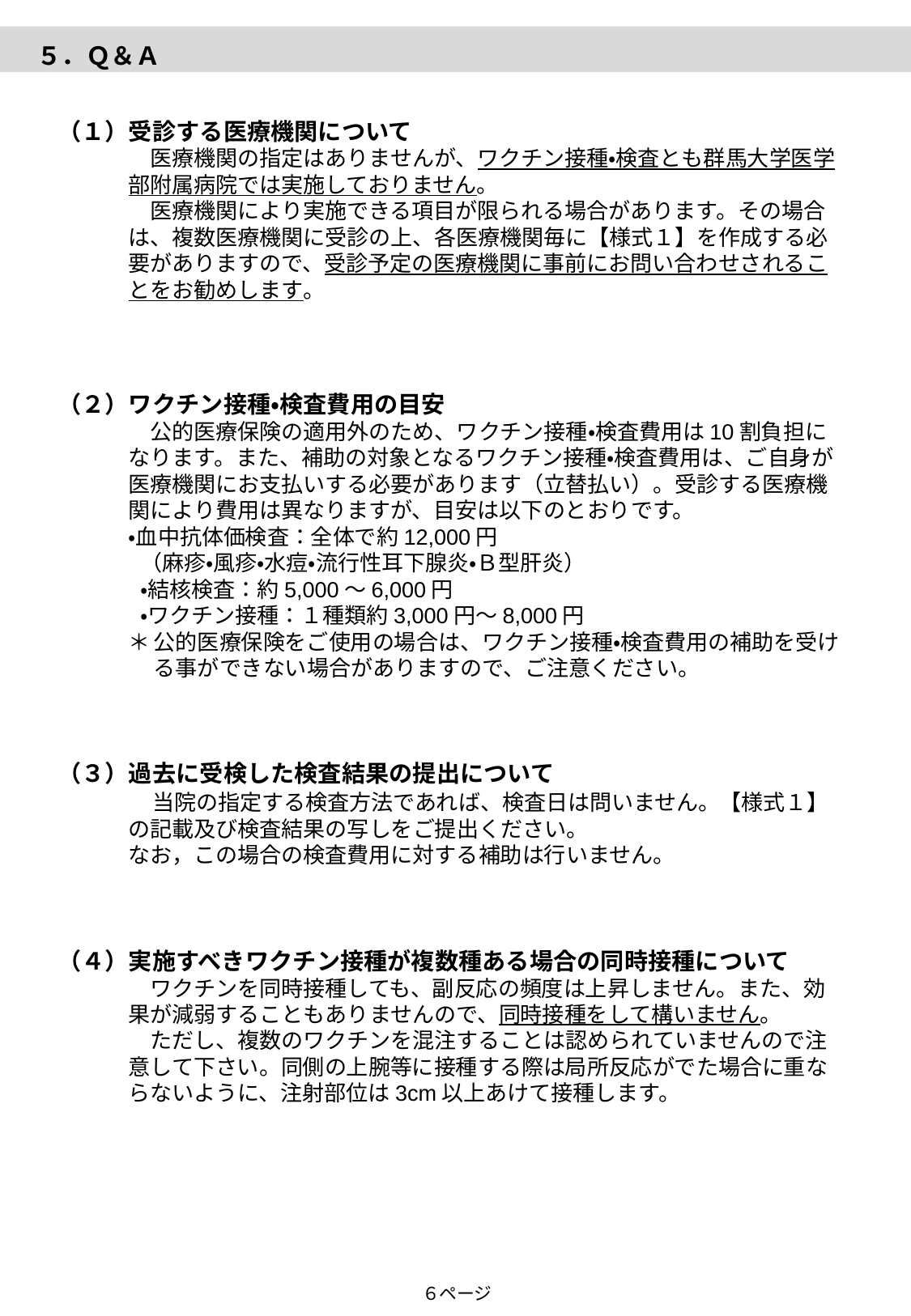

５．Ｑ＆Ａ
（１）受診する医療機関について
　医療機関の指定はありませんが、ワクチン接種・検査とも群馬大学医学部附属病院では実施しておりません。
　医療機関により実施できる項目が限られる場合があります。その場合は、複数医療機関に受診の上、各医療機関毎に【様式１】を作成する必要がありますので、受診予定の医療機関に事前にお問い合わせされることをお勧めします。
（２）ワクチン接種・検査費用の目安
　公的医療保険の適用外のため、ワクチン接種・検査費用は10割負担になります。また、補助の対象となるワクチン接種・検査費用は、ご自身が医療機関にお支払いする必要があります（立替払い）。受診する医療機関により費用は異なりますが、目安は以下のとおりです。
・血中抗体価検査：全体で約12,000円
（麻疹・風疹・水痘・流行性耳下腺炎・Ｂ型肝炎）
・結核検査：約5,000～6,000円
・ワクチン接種：１種類約3,000円～8,000円
＊	公的医療保険をご使用の場合は、ワクチン接種・検査費用の補助を受ける事ができない場合がありますので、ご注意ください。
（３）過去に受検した検査結果の提出について
　当院の指定する検査方法であれば、検査日は問いません。【様式１】の記載及び検査結果の写しをご提出ください。
なお，この場合の検査費用に対する補助は行いません。
（４）実施すべきワクチン接種が複数種ある場合の同時接種について
　ワクチンを同時接種しても、副反応の頻度は上昇しません。また、効果が減弱することもありませんので、同時接種をして構いません。
　ただし、複数のワクチンを混注することは認められていませんので注意して下さい。同側の上腕等に接種する際は局所反応がでた場合に重ならないように、注射部位は3cm以上あけて接種します。
６ページ